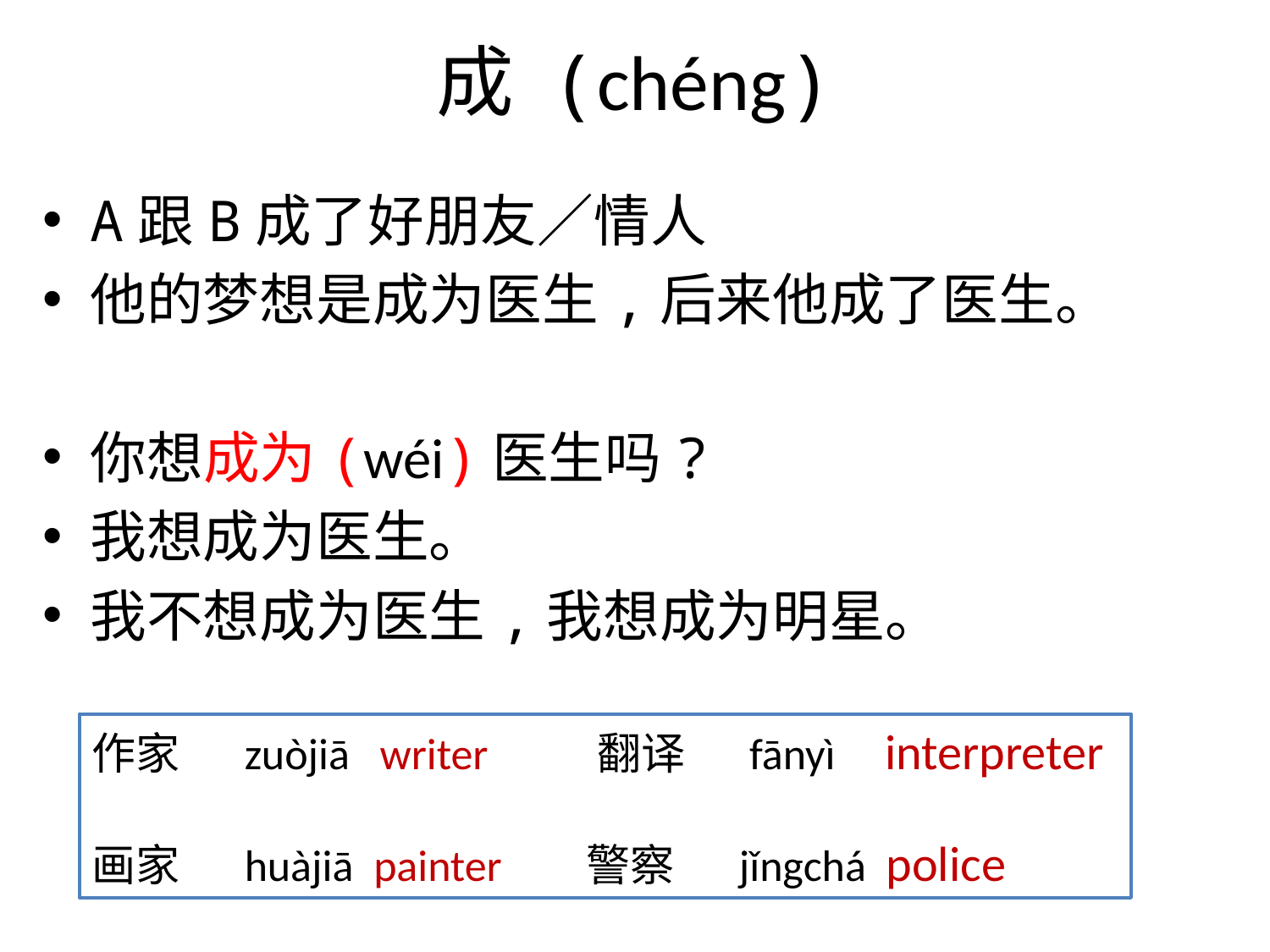

# 成 (chéng)
A跟B成了好朋友／情人
他的梦想是成为医生,后来他成了医生。

你想成为(wéi)医生吗?
我想成为医生。
我不想成为医生,我想成为明星。

作家　 zuòjiā   writer 　　翻译　 fānyì     interpreter
画家　 huàjiā  painter 　  警察　 jǐngchá  police